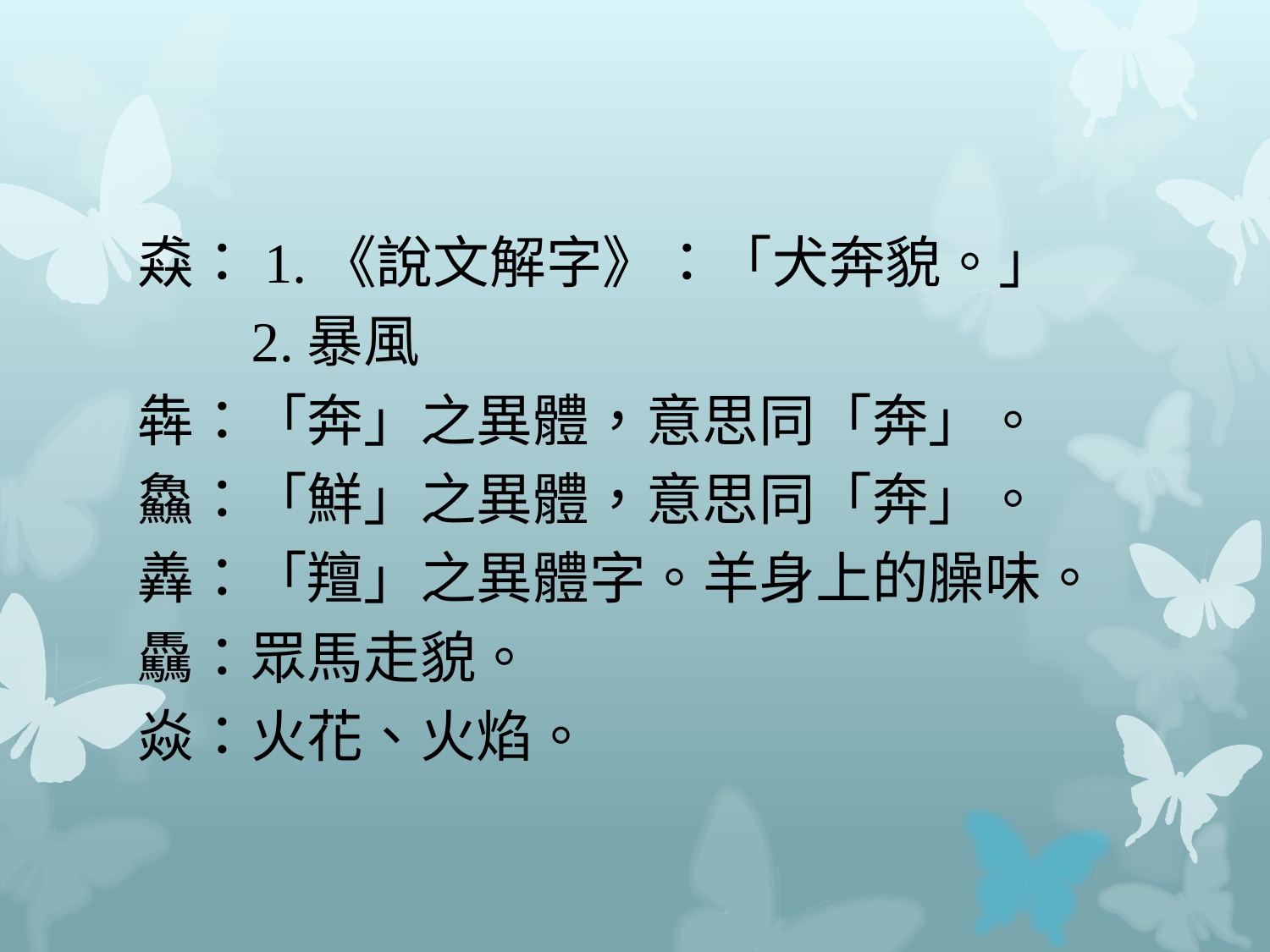

#
猋：1.《說文解字》：「犬奔貌。」
        2.暴風
犇：「奔」之異體，意思同「奔」。
鱻：「鮮」之異體，意思同「奔」。
羴：「羶」之異體字。羊身上的臊味。
驫：眾馬走貌。
焱：火花、火焰。